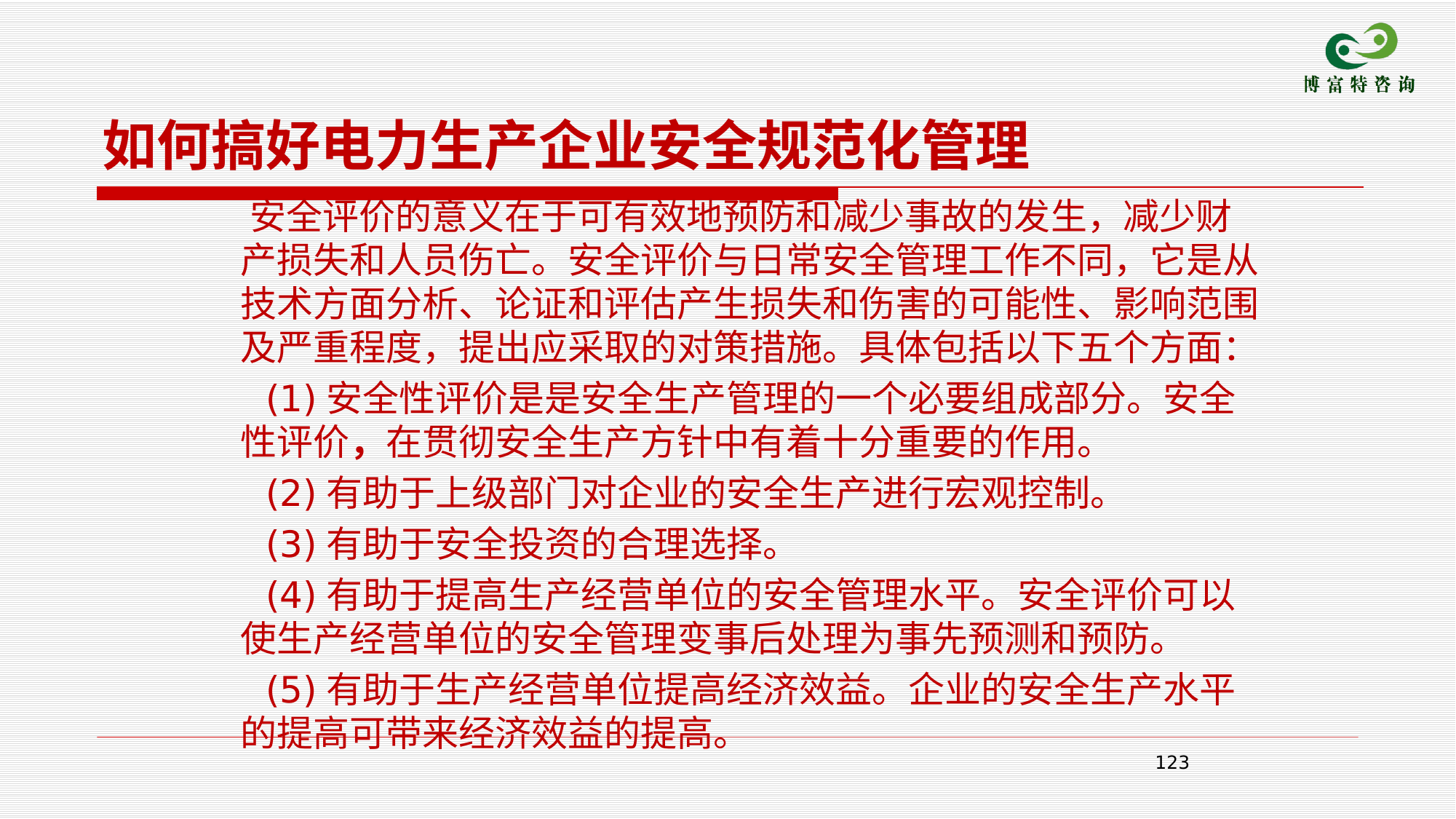

如何搞好电力生产企业安全规范化管理
       安全评价的意义在于可有效地预防和减少事故的发生，减少财产损失和人员伤亡。安全评价与日常安全管理工作不同，它是从技术方面分析、论证和评估产生损失和伤害的可能性、影响范围及严重程度，提出应采取的对策措施。具体包括以下五个方面：
       (1)安全性评价是是安全生产管理的一个必要组成部分。安全性评价，在贯彻安全生产方针中有着十分重要的作用。
       (2)有助于上级部门对企业的安全生产进行宏观控制。
       (3)有助于安全投资的合理选择。
       (4)有助于提高生产经营单位的安全管理水平。安全评价可以使生产经营单位的安全管理变事后处理为事先预测和预防。
       (5)有助于生产经营单位提高经济效益。企业的安全生产水平的提高可带来经济效益的提高。

123